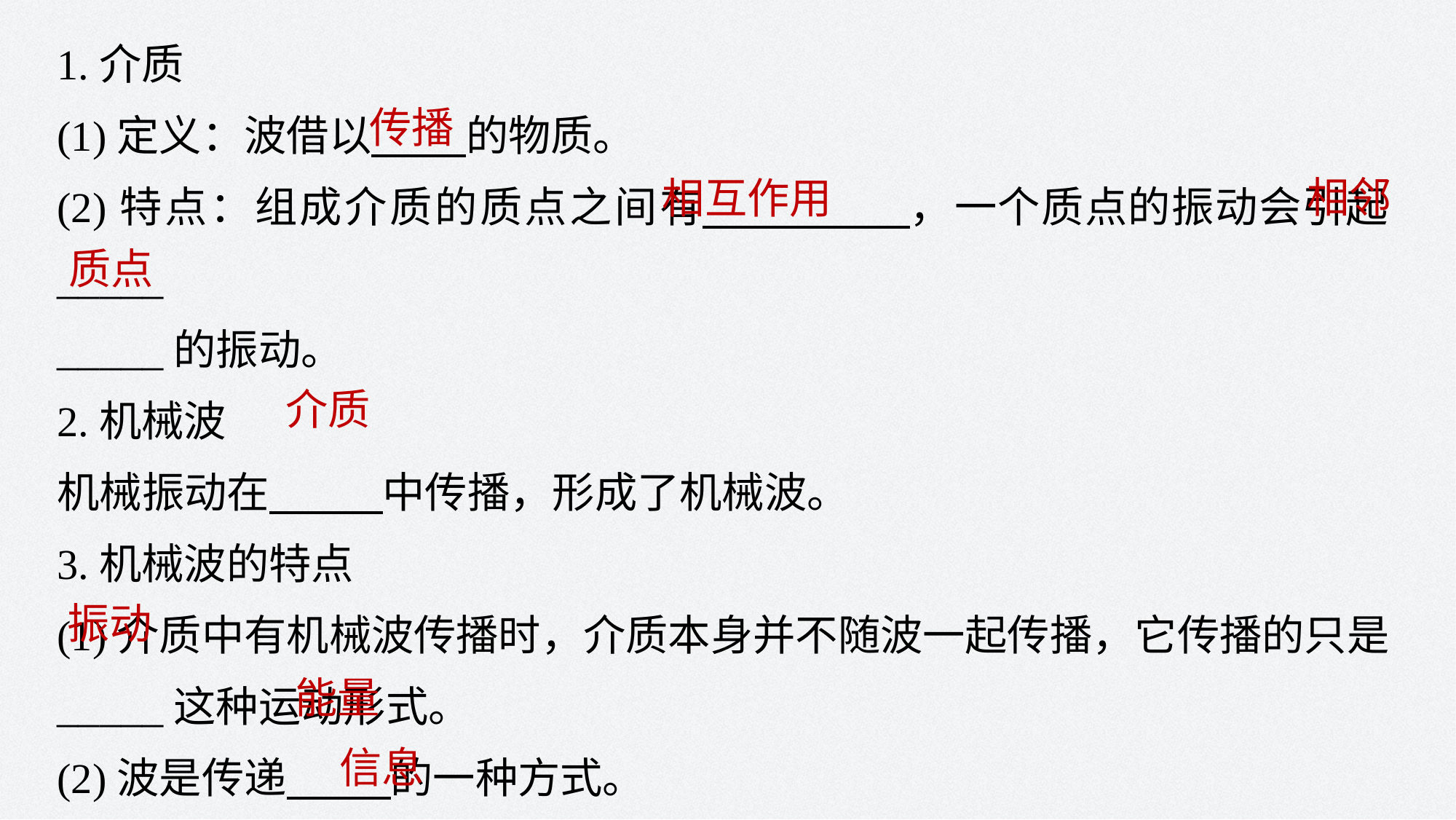

1.介质
(1)定义：波借以          的物质。
(2)特点：组成介质的质点之间有                 ，一个质点的振动会引起_____
_____的振动。
2.机械波
机械振动在            中传播，形成了机械波。
3.机械波的特点
(1)介质中有机械波传播时，介质本身并不随波一起传播，它传播的只是_____这种运动形式。
(2)波是传递           的一种方式。
(3)波可以传递            。
传播
相邻
相互作用
质点
介质
振动
能量
信息